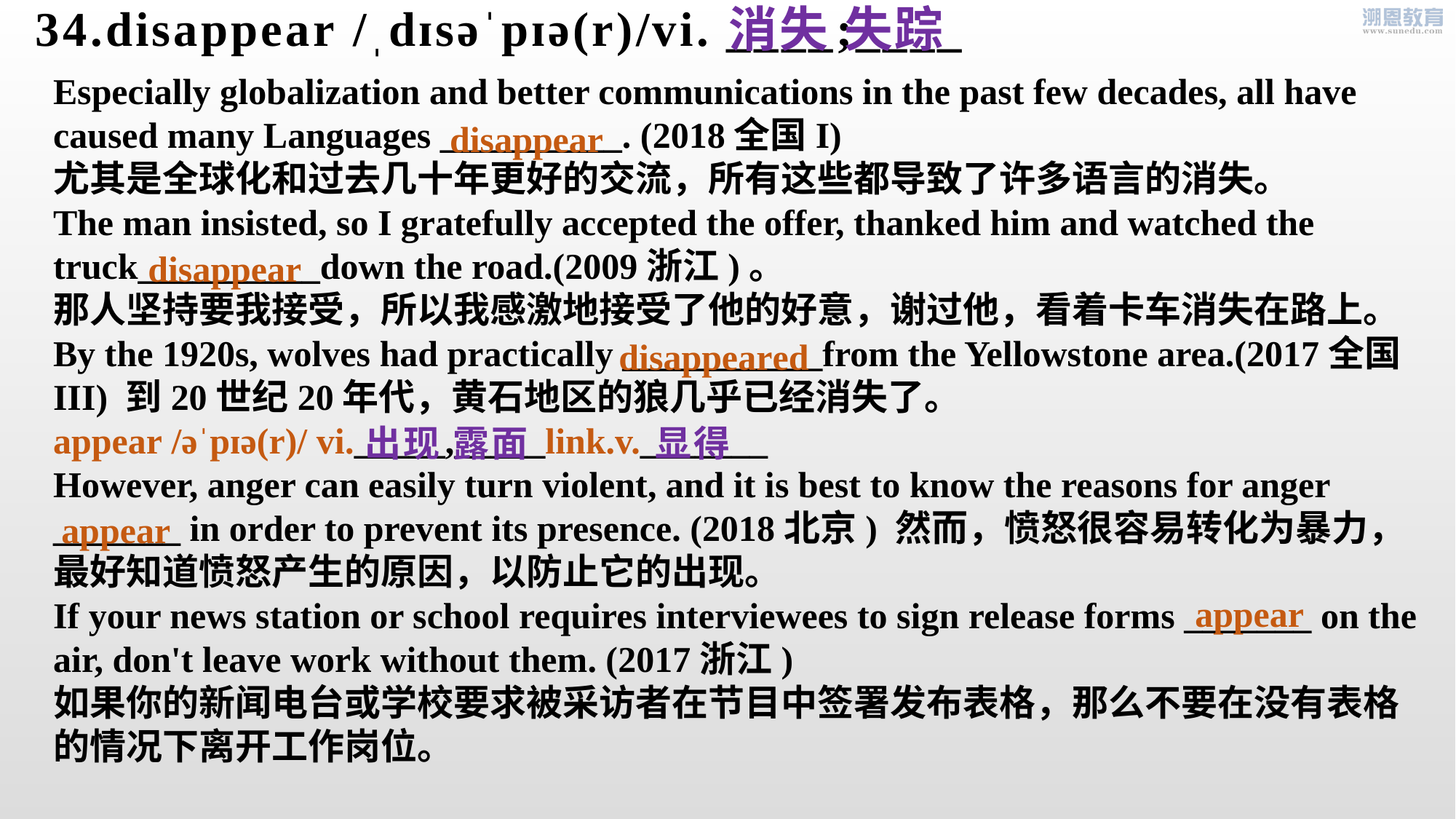

34.disappear /ˌdɪsəˈpɪə(r)/vi. ____;____
消失 失踪
Especially globalization and better communications in the past few decades, all have caused many Languages __________. (2018全国I)
尤其是全球化和过去几十年更好的交流，所有这些都导致了许多语言的消失。
The man insisted, so I gratefully accepted the offer, thanked him and watched the truck__________down the road.(2009浙江)。
那人坚持要我接受，所以我感激地接受了他的好意，谢过他，看着卡车消失在路上。
By the 1920s, wolves had practically ___________from the Yellowstone area.(2017全国III) 到20世纪20年代，黄石地区的狼几乎已经消失了。
appear /əˈpɪə(r)/ vi._____,_____link.v._______
However, anger can easily turn violent, and it is best to know the reasons for anger _______ in order to prevent its presence. (2018北京) 然而，愤怒很容易转化为暴力，最好知道愤怒产生的原因，以防止它的出现。
If your news station or school requires interviewees to sign release forms _______ on the air, don't leave work without them. (2017浙江)
如果你的新闻电台或学校要求被采访者在节目中签署发布表格，那么不要在没有表格的情况下离开工作岗位。
disappear
disappear
disappeared
出现 露面
显得
appear
appear